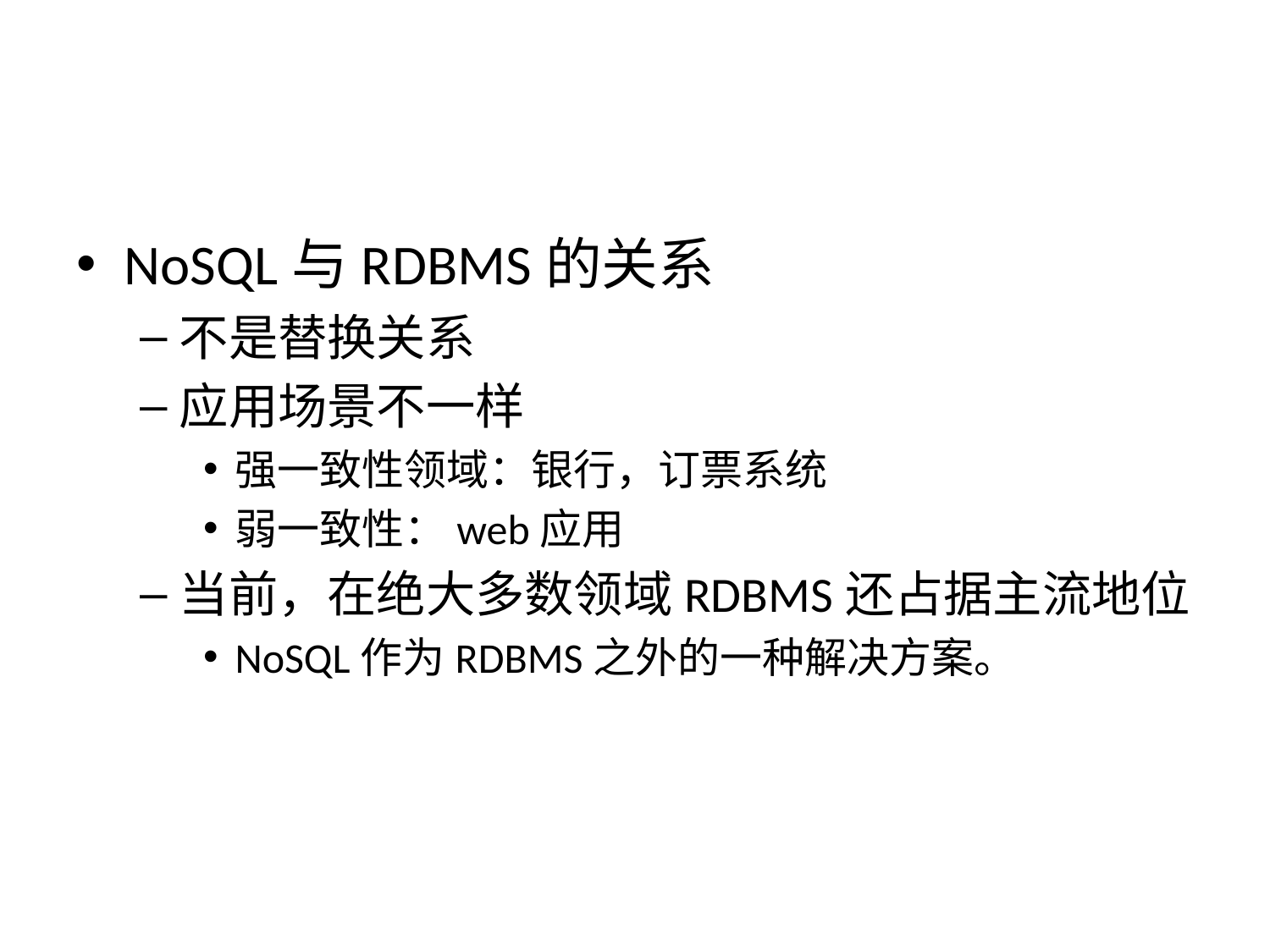

#
NoSQL与RDBMS的关系
不是替换关系
应用场景不一样
强一致性领域：银行，订票系统
弱一致性：web应用
当前，在绝大多数领域RDBMS还占据主流地位
NoSQL作为RDBMS之外的一种解决方案。